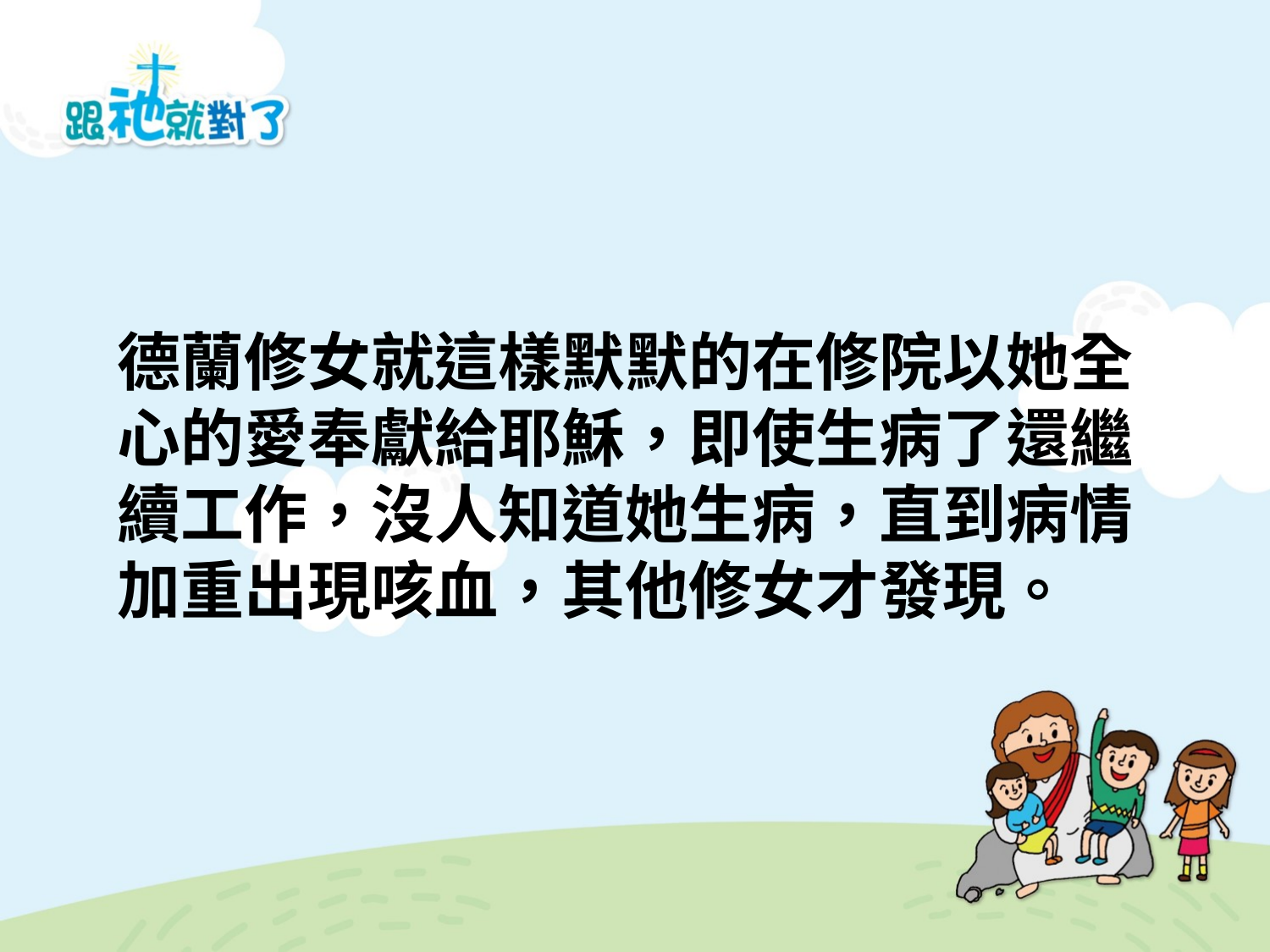

德蘭修女就這樣默默的在修院以她全心的愛奉獻給耶穌，即使生病了還繼續工作，沒人知道她生病，直到病情加重出現咳血，其他修女才發現。